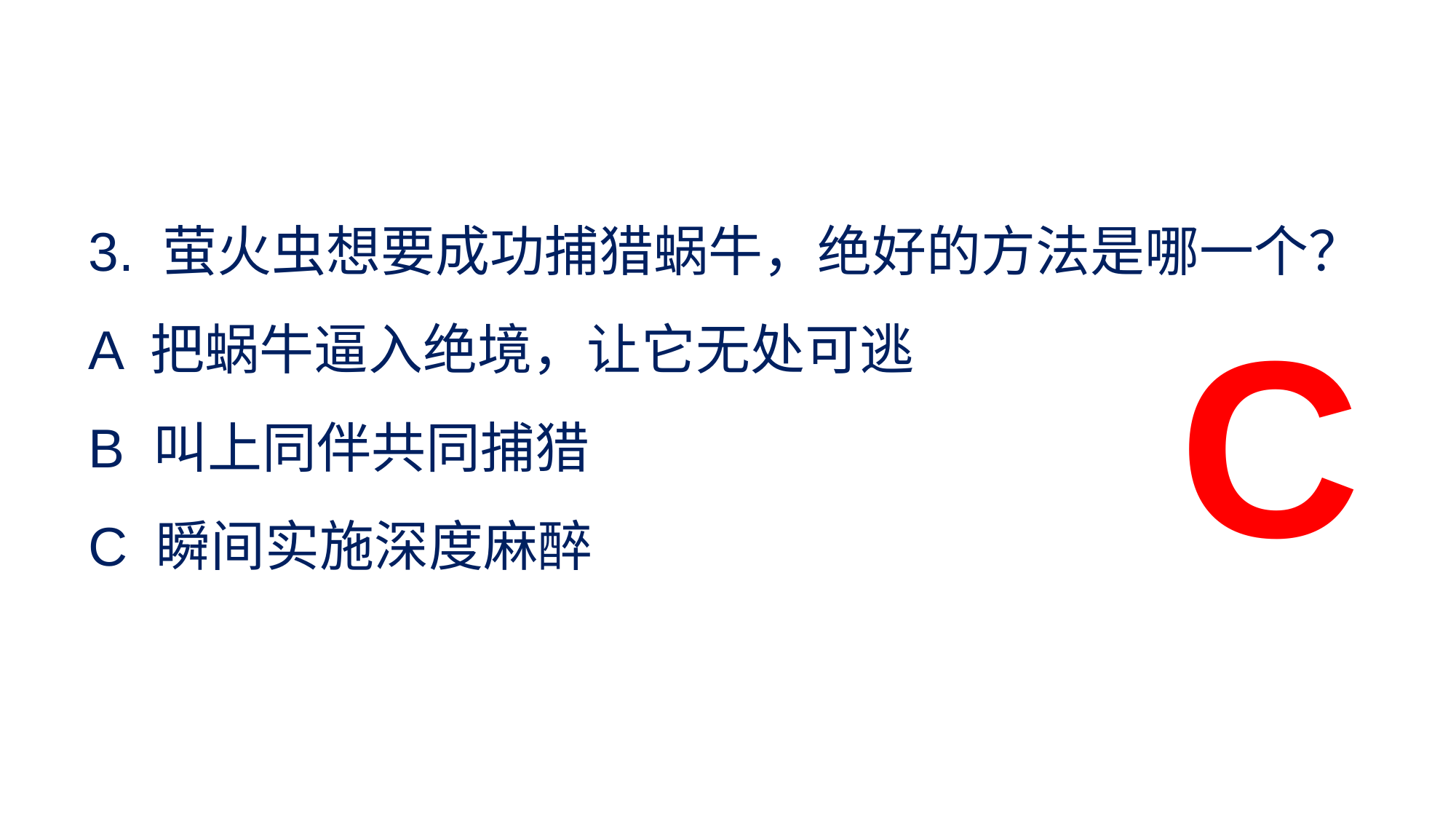

3. 萤火虫想要成功捕猎蜗牛，绝好的方法是哪一个？
A 把蜗牛逼入绝境，让它无处可逃
B 叫上同伴共同捕猎
C 瞬间实施深度麻醉
C